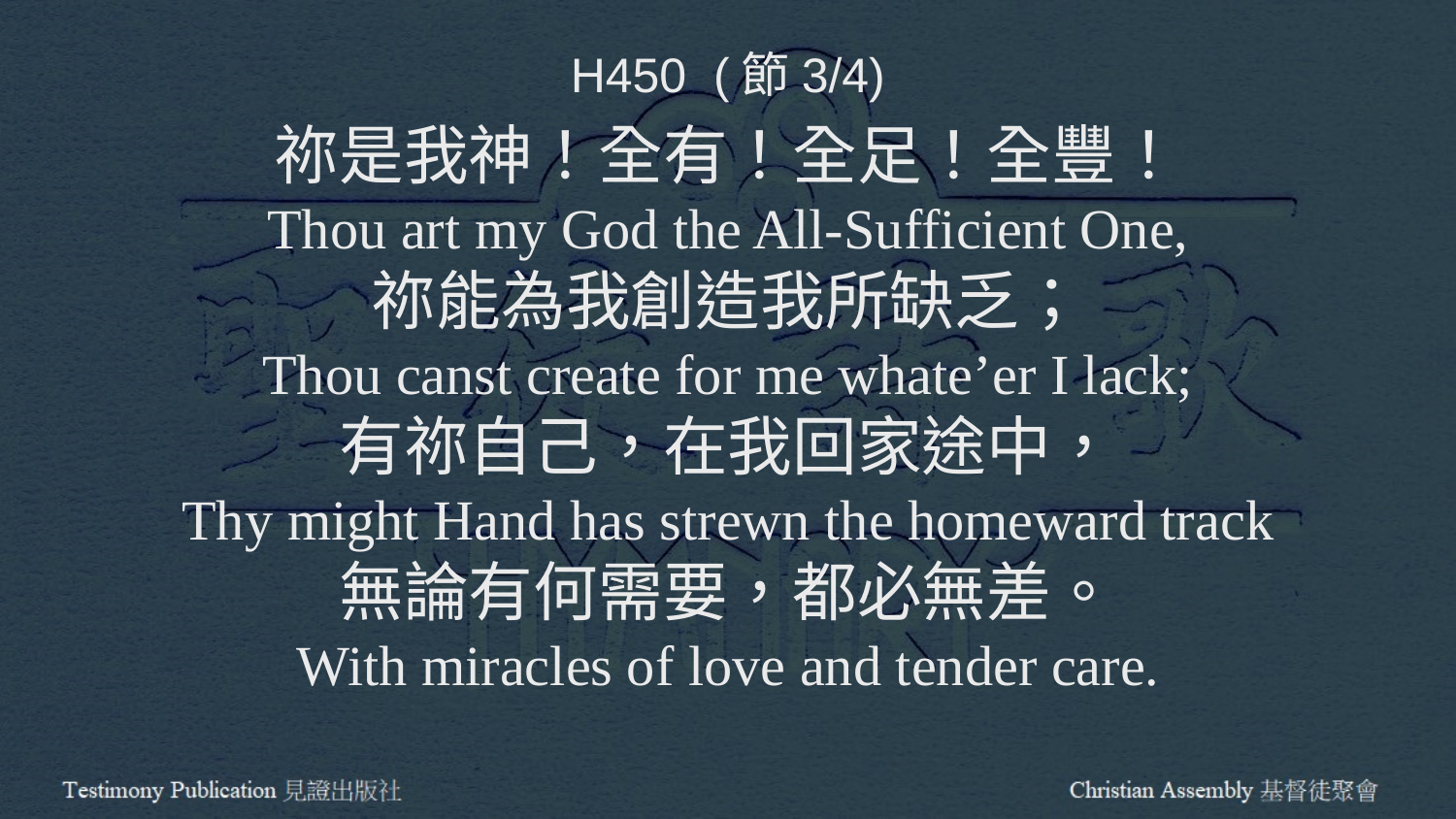

H450  (節3/4)
祢是我神！全有！全足！全豐！
Thou art my God the All-Sufficient One,
祢能為我創造我所缺乏；
Thou canst create for me whate’er I lack;
有祢自己，在我回家途中，
Thy might Hand has strewn the homeward track
無論有何需要，都必無差。
With miracles of love and tender care.